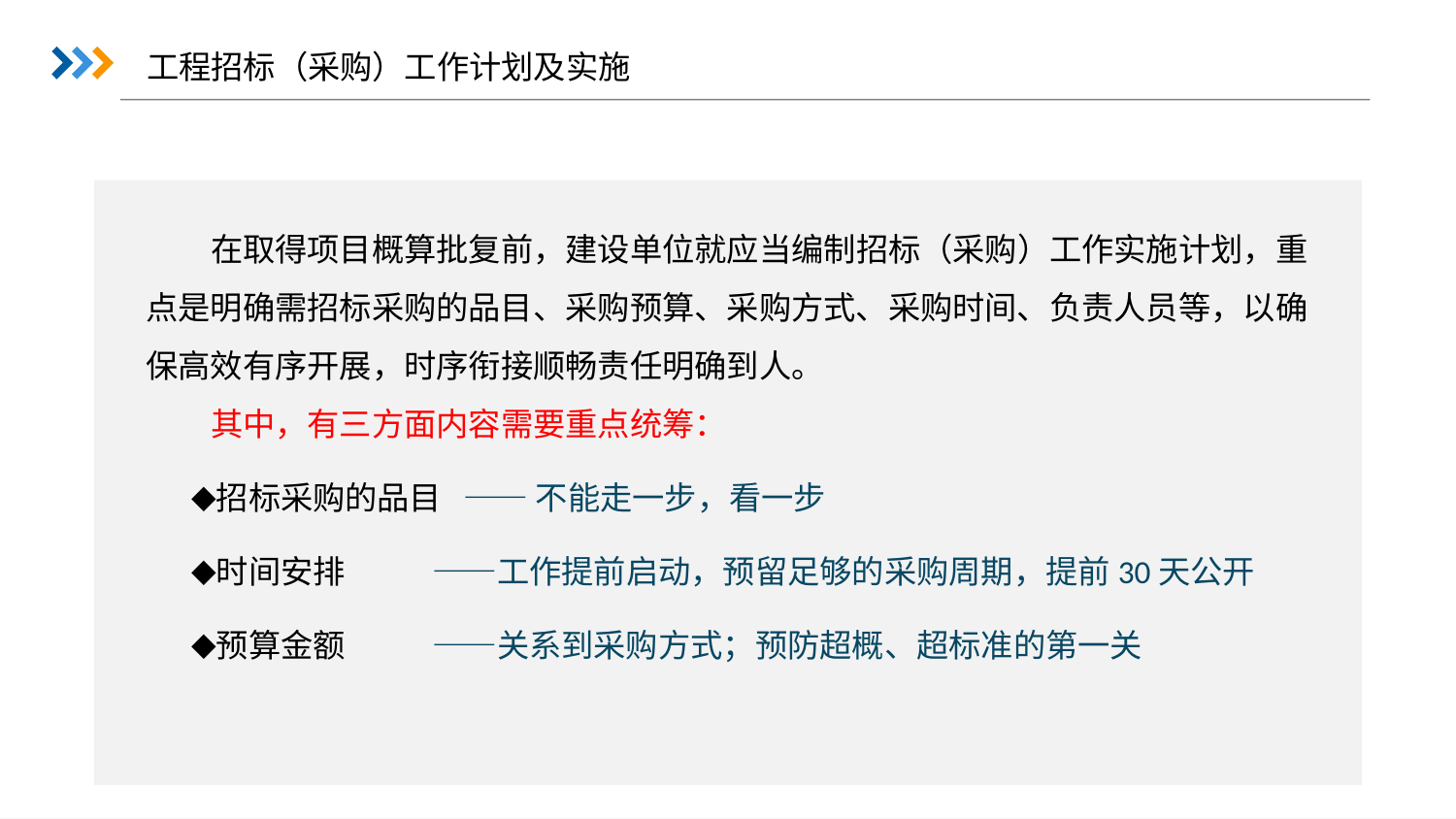

工程招标（采购）工作计划及实施

在取得项目概算批复前，建设单位就应当编制招标（采购）工作实施计划，重点是明确需招标采购的品目、采购预算、采购方式、采购时间、负责人员等，以确保高效有序开展，时序衔接顺畅责任明确到人。
其中，有三方面内容需要重点统筹：
招标采购的品目   —— 不能走一步，看一步
时间安排            ——工作提前启动，预留足够的采购周期，提前30天公开
预算金额            ——关系到采购方式；预防超概、超标准的第一关